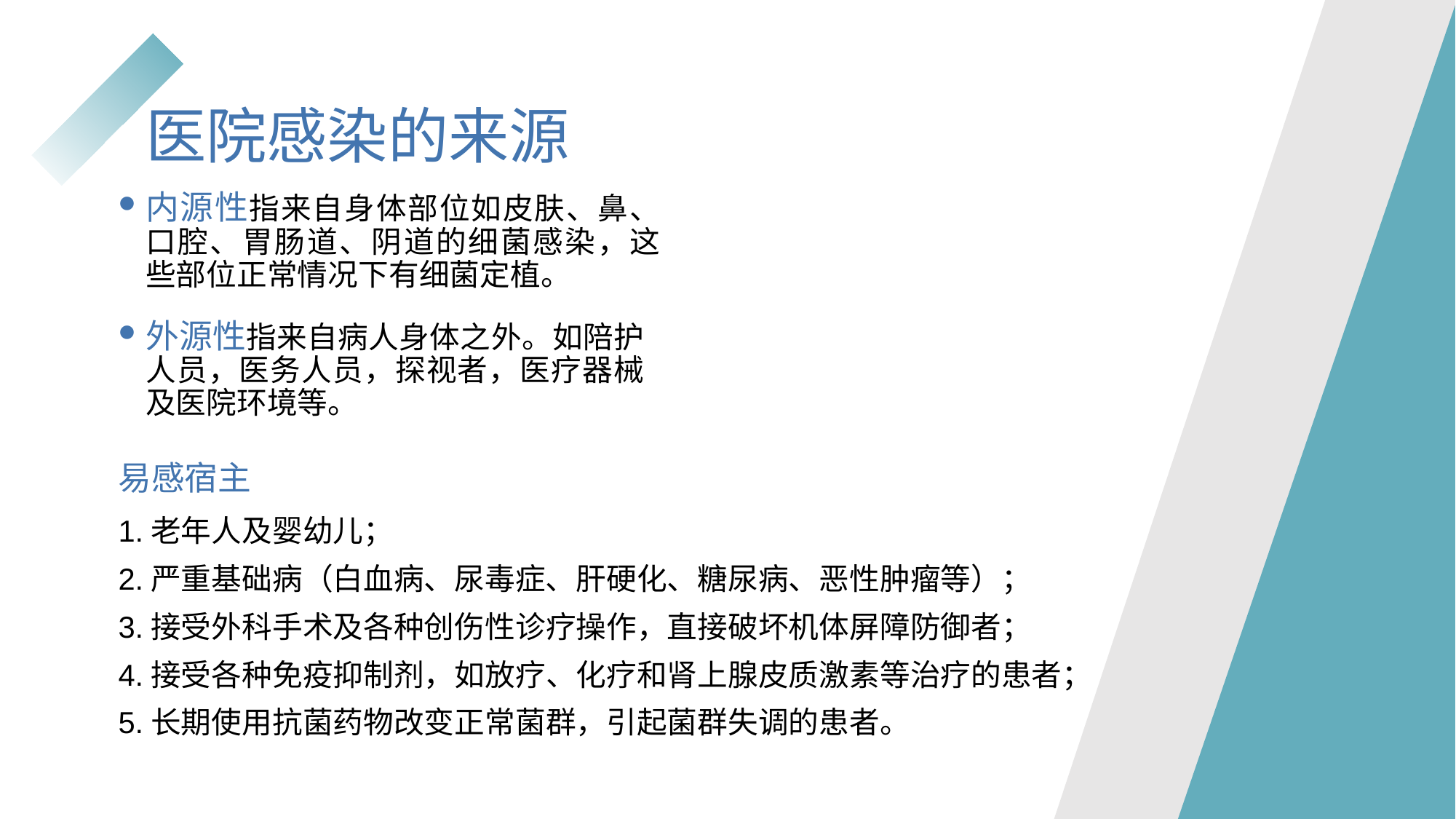

# 医院感染的来源
内源性指来自身体部位如皮肤、鼻、口腔、胃肠道、阴道的细菌感染，这些部位正常情况下有细菌定植。
外源性指来自病人身体之外。如陪护人员，医务人员，探视者，医疗器械及医院环境等。
易感宿主
1.老年人及婴幼儿；
2.严重基础病（白血病、尿毒症、肝硬化、糖尿病、恶性肿瘤等）；
3.接受外科手术及各种创伤性诊疗操作，直接破坏机体屏障防御者；
4.接受各种免疫抑制剂，如放疗、化疗和肾上腺皮质激素等治疗的患者；
5.长期使用抗菌药物改变正常菌群，引起菌群失调的患者。